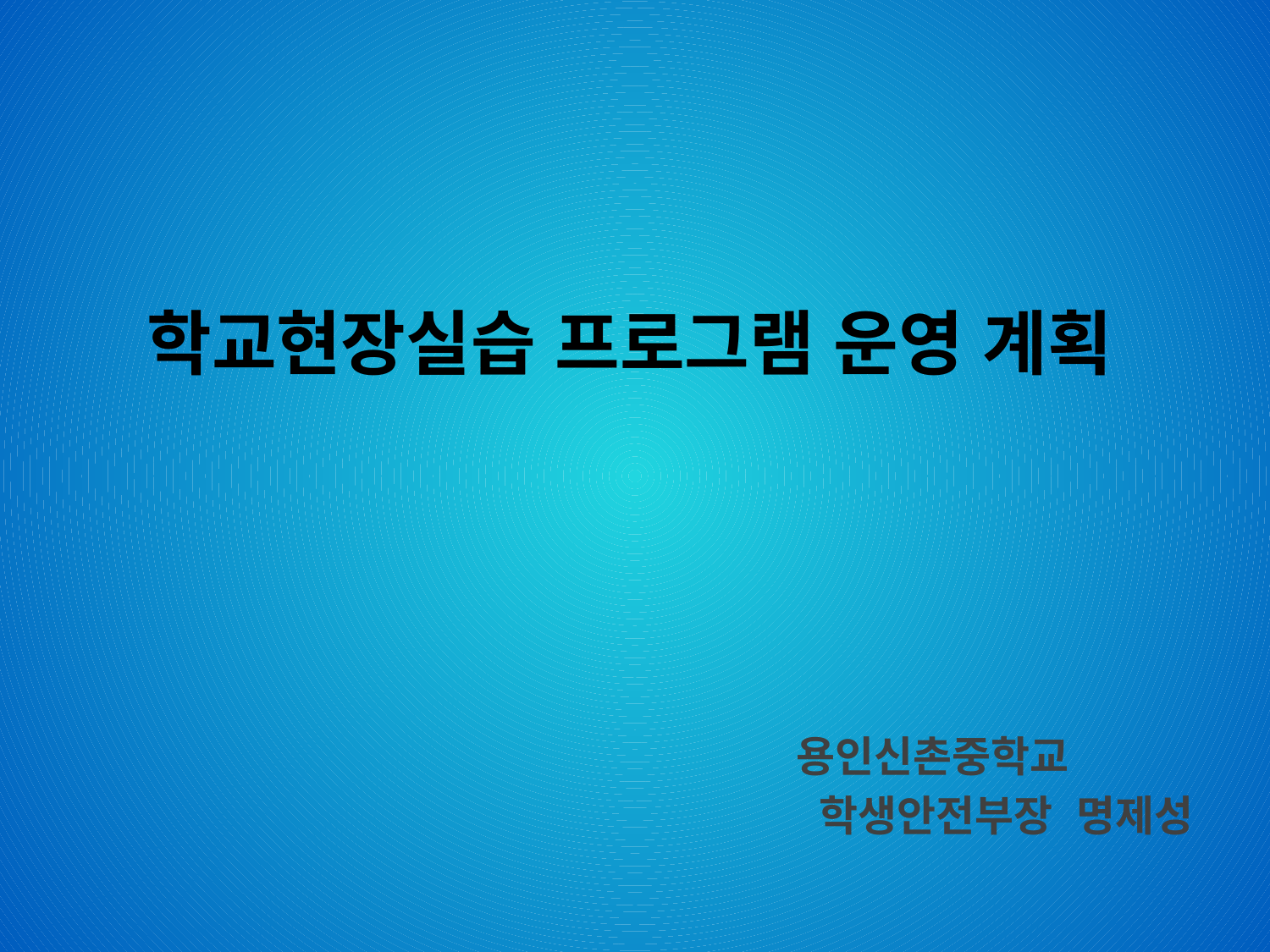

# 학교현장실습 프로그램 운영 계획
                                      용인신촌중학교
학생안전부장  명제성